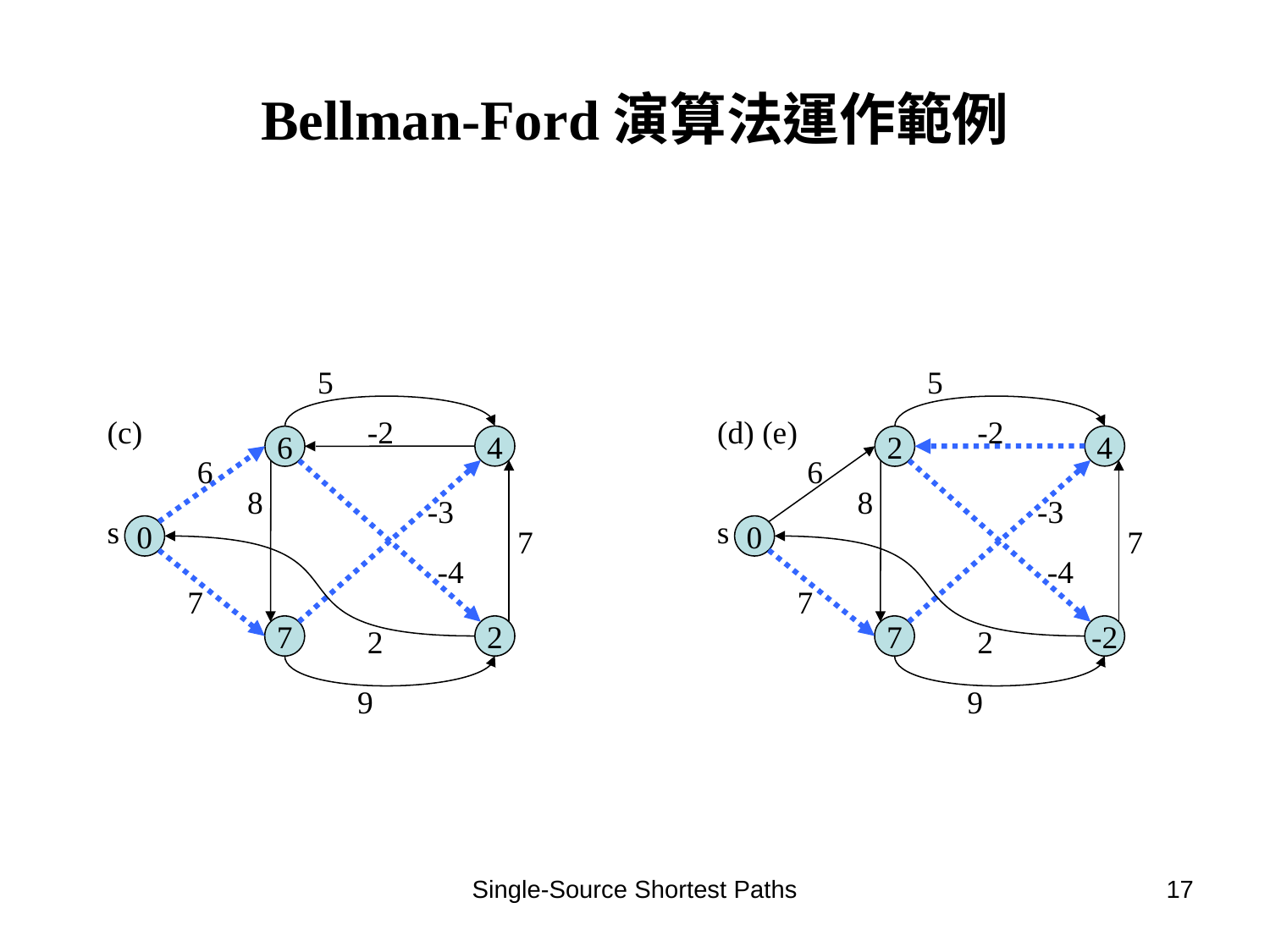

# Bellman-Ford演算法運作範例

5
5
(c)
-2
(d) (e)
-2
4
4
6
2
6
6
8
8
-3
-3
s
s
0
7
0
7
-4
-4
7
7
7
2
2
7
2
-2
9
9
Single-Source Shortest Paths
17